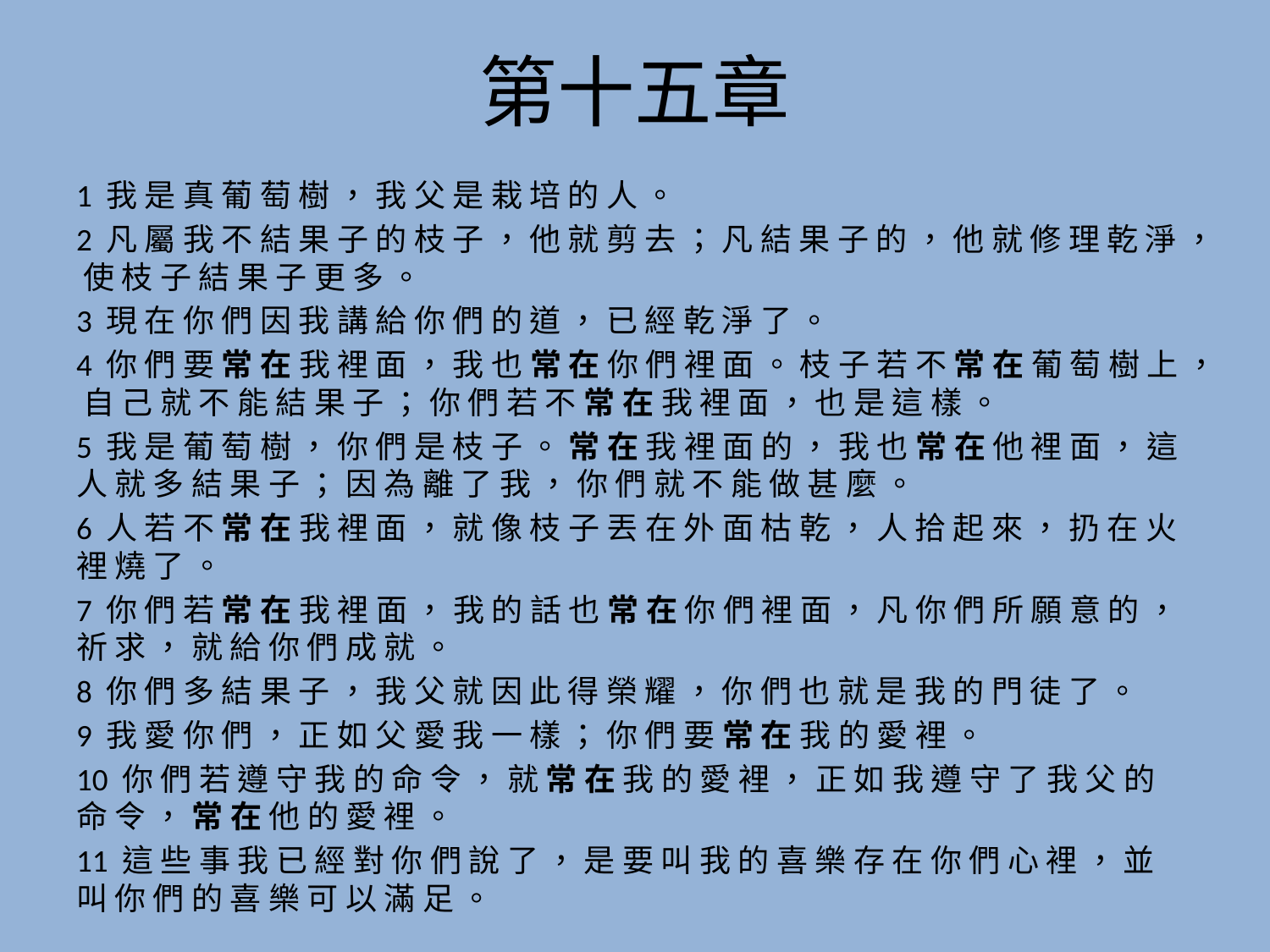

# 第十五章
1 我 是 真 葡 萄 樹 ， 我 父 是 栽 培 的 人 。
2 凡 屬 我 不 結 果 子 的 枝 子 ， 他 就 剪 去 ； 凡 結 果 子 的 ， 他 就 修 理 乾 淨 ， 使 枝 子 結 果 子 更 多 。
3 現 在 你 們 因 我 講 給 你 們 的 道 ， 已 經 乾 淨 了 。
4 你 們 要 常 在 我 裡 面 ， 我 也 常 在 你 們 裡 面 。 枝 子 若 不 常 在 葡 萄 樹 上 ， 自 己 就 不 能 結 果 子 ； 你 們 若 不 常 在 我 裡 面 ， 也 是 這 樣 。
5 我 是 葡 萄 樹 ， 你 們 是 枝 子 。 常 在 我 裡 面 的 ， 我 也 常 在 他 裡 面 ， 這 人 就 多 結 果 子 ； 因 為 離 了 我 ， 你 們 就 不 能 做 甚 麼 。
6 人 若 不 常 在 我 裡 面 ， 就 像 枝 子 丟 在 外 面 枯 乾 ， 人 拾 起 來 ， 扔 在 火 裡 燒 了 。
7 你 們 若 常 在 我 裡 面 ， 我 的 話 也 常 在 你 們 裡 面 ， 凡 你 們 所 願 意 的 ， 祈 求 ， 就 給 你 們 成 就 。
8 你 們 多 結 果 子 ， 我 父 就 因 此 得 榮 耀 ， 你 們 也 就 是 我 的 門 徒 了 。
9 我 愛 你 們 ， 正 如 父 愛 我 一 樣 ； 你 們 要 常 在 我 的 愛 裡 。
10 你 們 若 遵 守 我 的 命 令 ， 就 常 在 我 的 愛 裡 ， 正 如 我 遵 守 了 我 父 的 命 令 ， 常 在 他 的 愛 裡 。
11 這 些 事 我 已 經 對 你 們 說 了 ， 是 要 叫 我 的 喜 樂 存 在 你 們 心 裡 ， 並 叫 你 們 的 喜 樂 可 以 滿 足 。